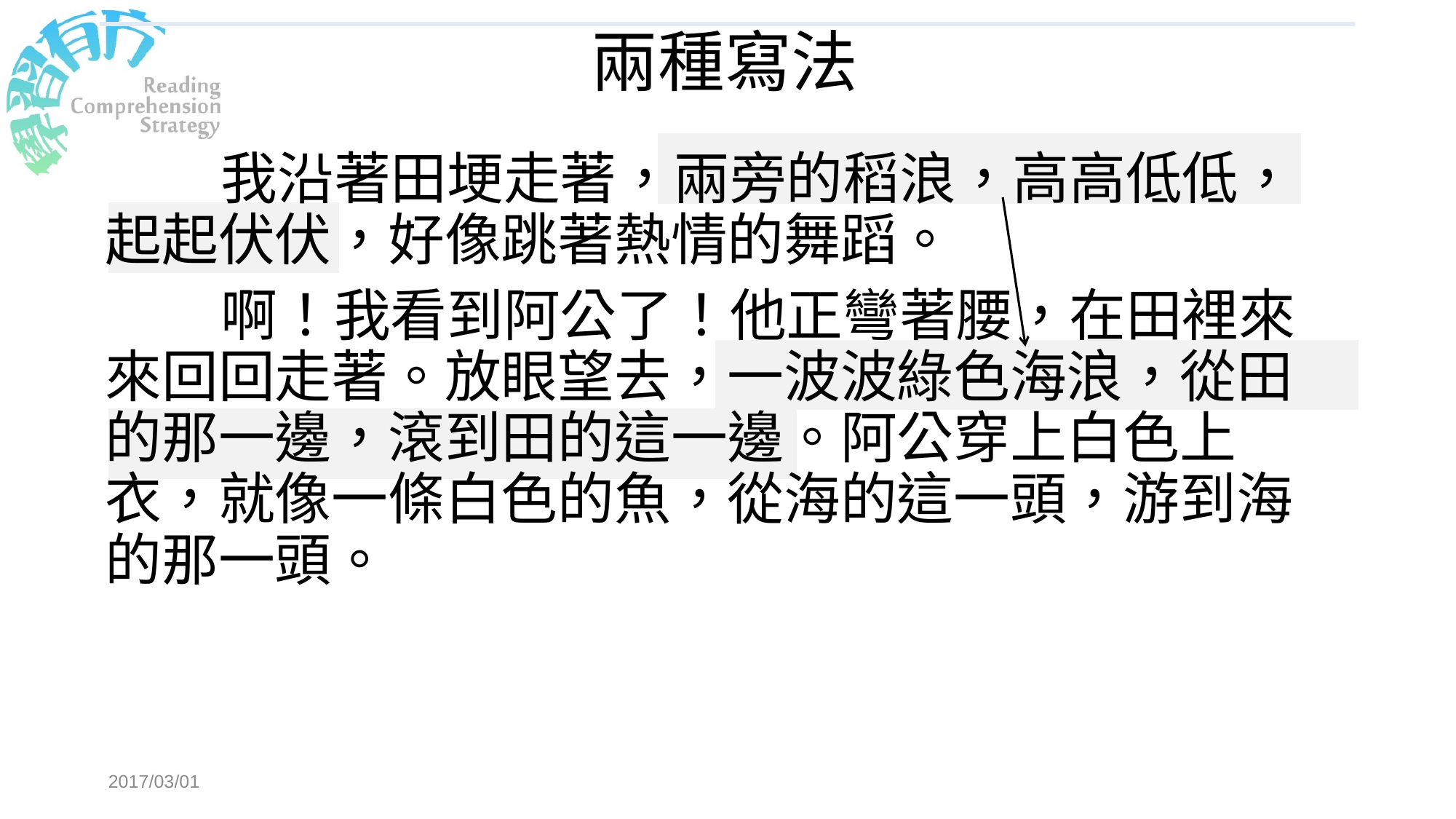

# 兩種寫法

        我沿著田埂走著，兩旁的稻浪，高高低低，起起伏伏，好像跳著熱情的舞蹈。
        啊！我看到阿公了！他正彎著腰，在田裡來來回回走著。放眼望去，一波波綠色海浪，從田的那一邊，滾到田的這一邊。阿公穿上白色上衣，就像一條白色的魚，從海的這一頭，游到海的那一頭。

2017/03/01